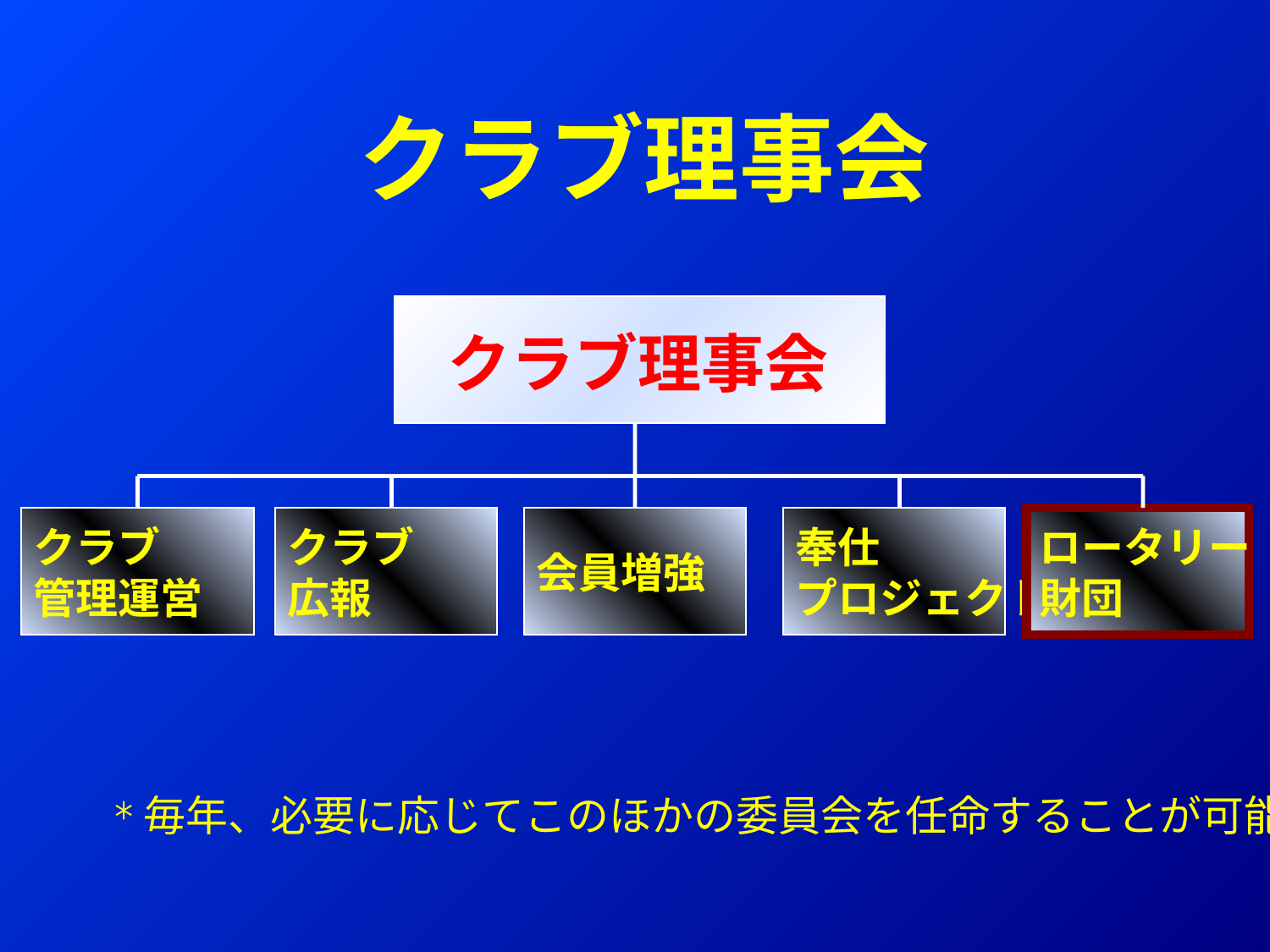

クラブ理事会

クラブ理事会

クラブ
管理運営
クラブ
広報
会員増強
奉仕
プロジェクト
ロータリー
財団
*毎年、必要に応じてこのほかの委員会を任命することが可能